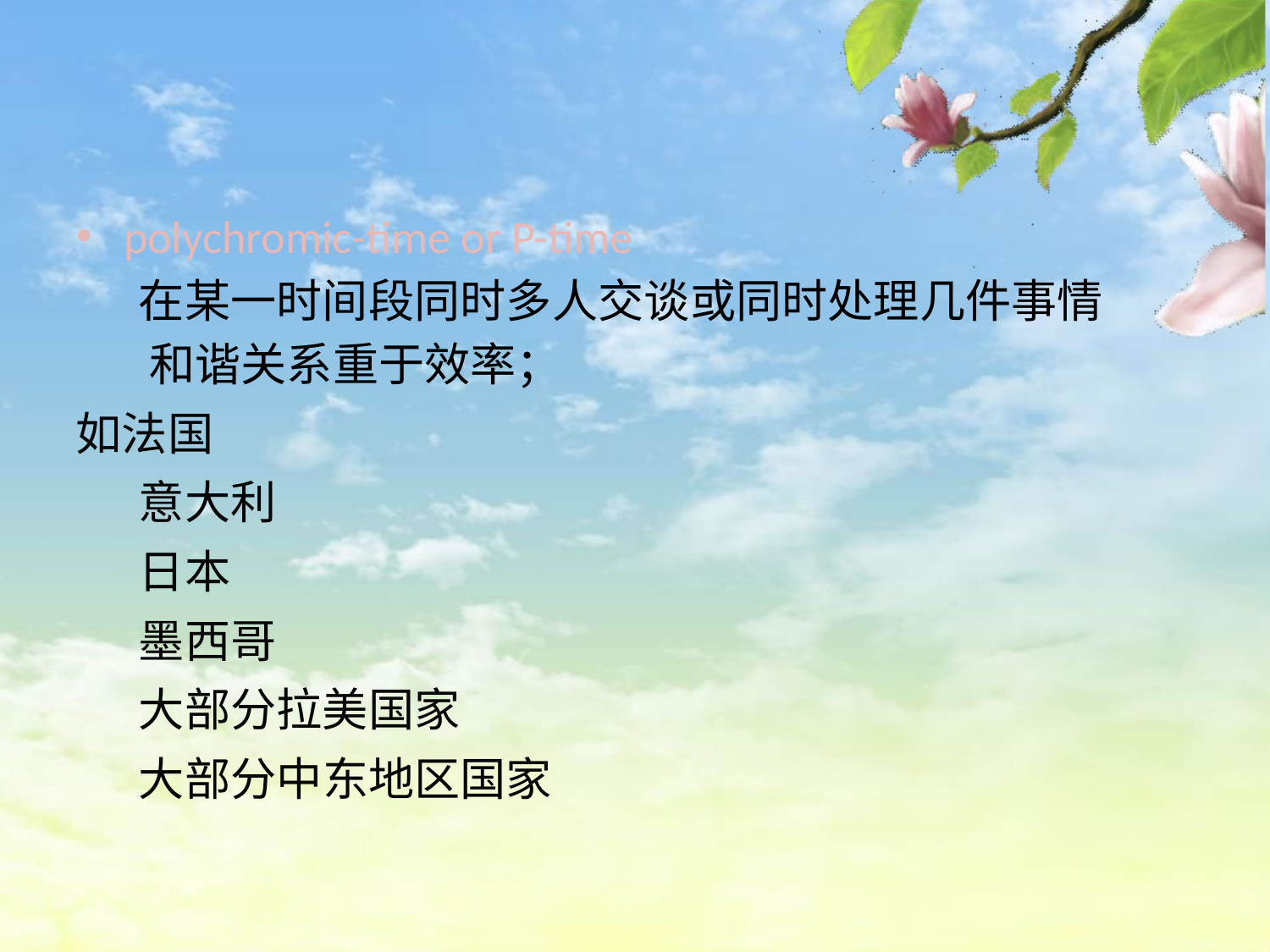

polychromic-time or P-time
     在某一时间段同时多人交谈或同时处理几件事情
      和谐关系重于效率；
如法国
     意大利
     日本
     墨西哥
     大部分拉美国家
     大部分中东地区国家